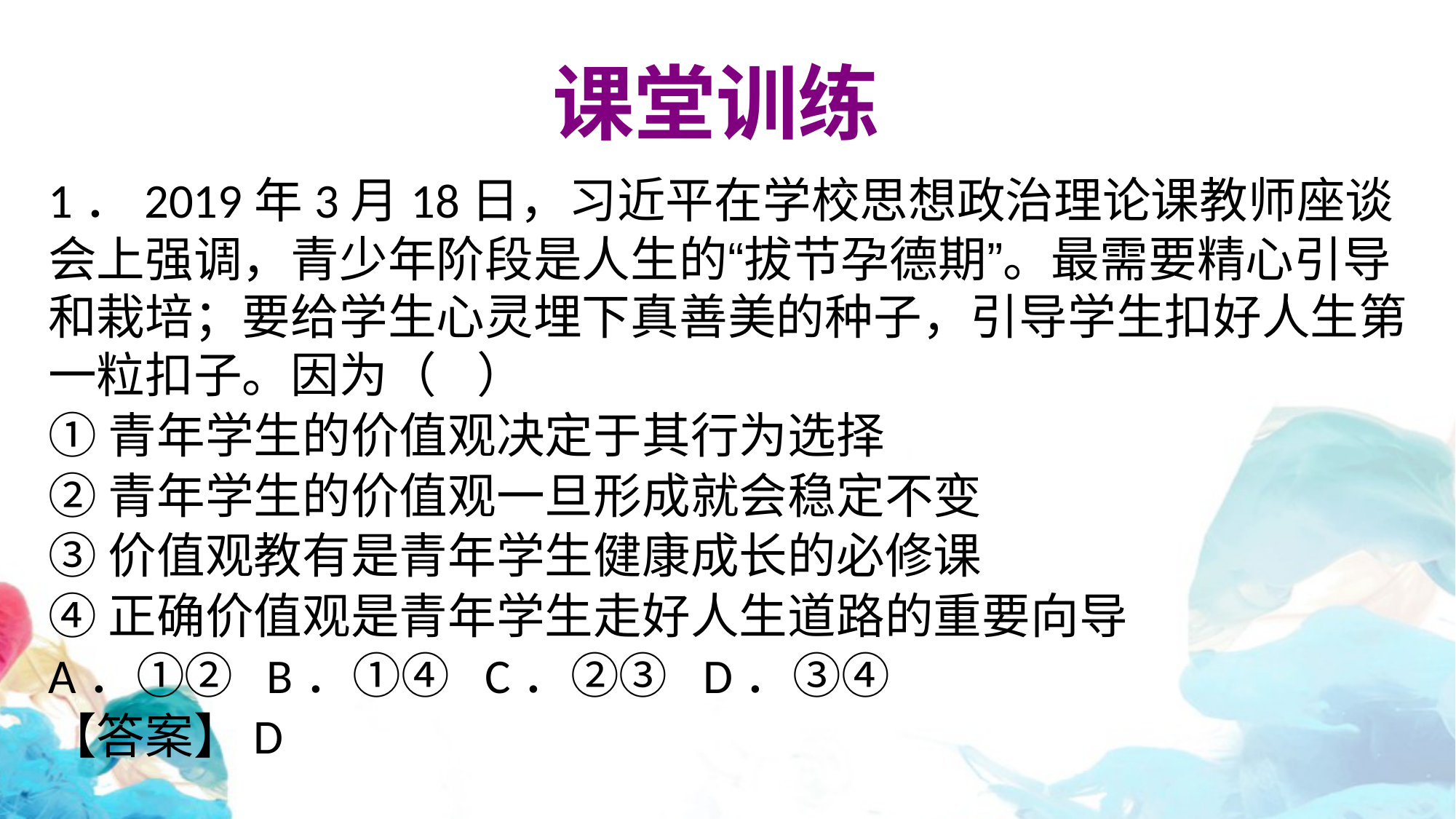

课堂训练
1．2019年3月18日，习近平在学校思想政治理论课教师座谈会上强调，青少年阶段是人生的“拔节孕德期”。最需要精心引导和栽培；要给学生心灵埋下真善美的种子，引导学生扣好人生第一粒扣子。因为（   ）
①青年学生的价值观决定于其行为选择
②青年学生的价值观一旦形成就会稳定不变
③价值观教有是青年学生健康成长的必修课
④正确价值观是青年学生走好人生道路的重要向导
A．①②	B．①④	C．②③	D．③④
【答案】D